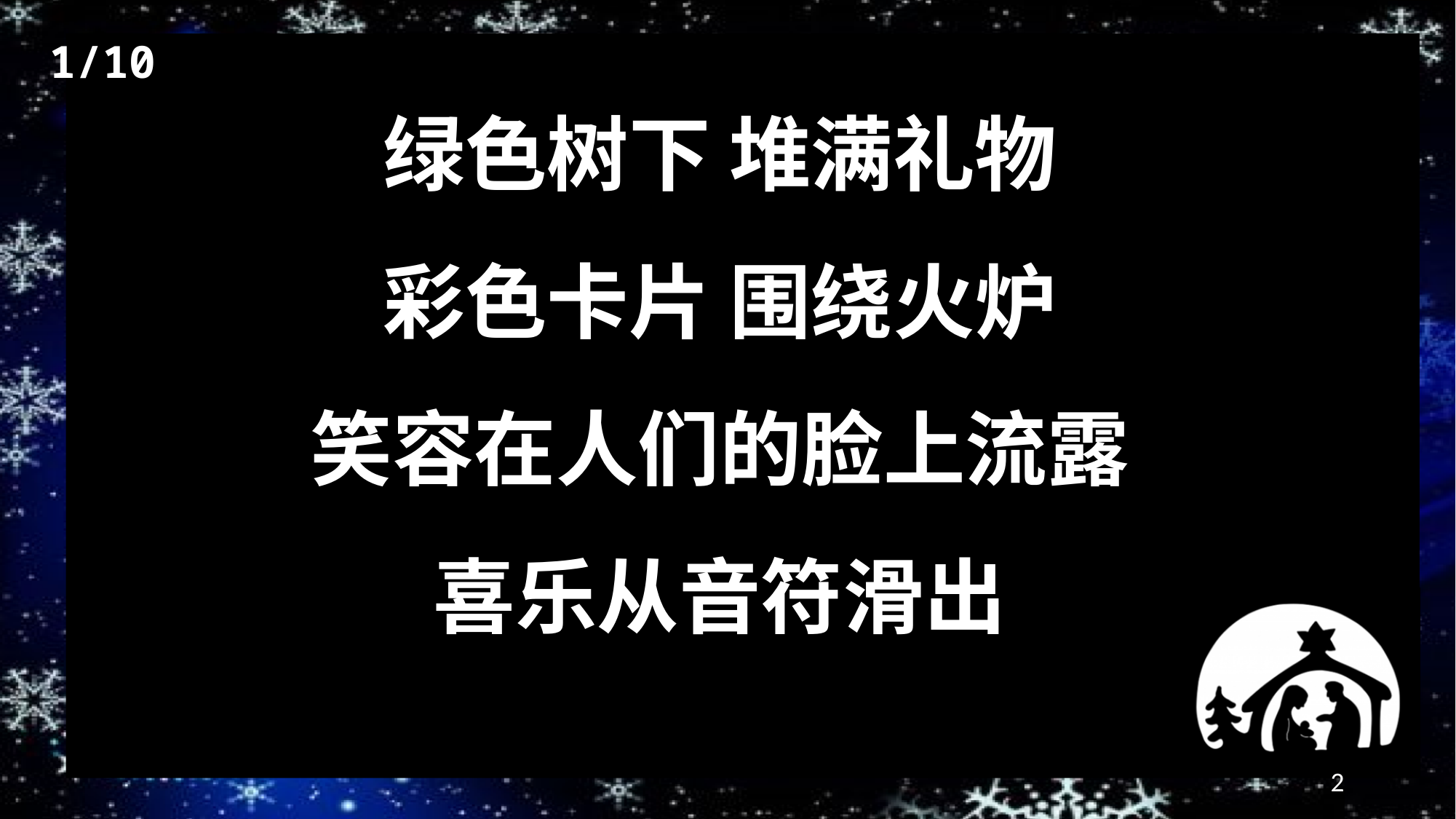

1/10
绿色树下 堆满礼物
彩色卡片 围绕火炉
笑容在人们的脸上流露
喜乐从音符滑出
2